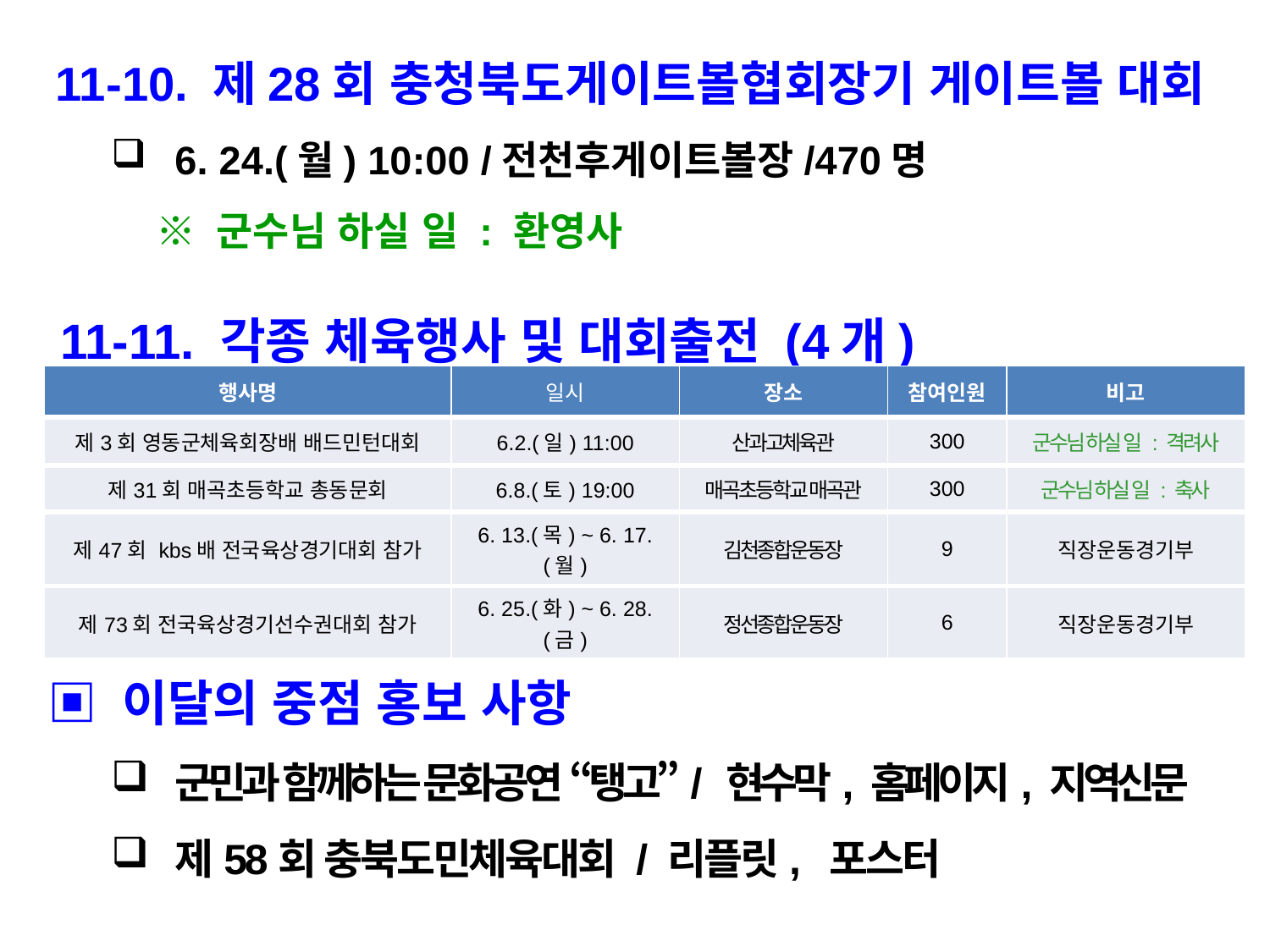

11-10. 제28회 충청북도게이트볼협회장기 게이트볼 대회
6. 24.(월) 10:00 /전천후게이트볼장/470명
    ※ 군수님 하실 일 : 환영사
11-11. 각종 체육행사 및 대회출전 (4개)

| 행사명 | 일시 | 장소 | 참여인원 | 비고 |
| --- | --- | --- | --- | --- |
| 제3회 영동군체육회장배 배드민턴대회 | 6.2.(일) 11:00 | 산과고체육관 | 300 | 군수님 하실 일 : 격려사 |
| 제31회 매곡초등학교 총동문회 | 6.8.(토) 19:00 | 매곡초등학교 매곡관 | 300 | 군수님 하실 일 : 축사 |
| 제47회 kbs배 전국육상경기대회 참가 | 6. 13.(목) ~ 6. 17.(월) | 김천종합운동장 | 9 | 직장운동경기부 |
| 제73회 전국육상경기선수권대회 참가 | 6. 25.(화) ~ 6. 28.(금) | 정선종합운동장 | 6 | 직장운동경기부 |
▣ 이달의 중점 홍보 사항
군민과 함께하는 문화공연 “탱고”/  현수막, 홈페이지, 지역신문
제58회 충북도민체육대회 / 리플릿,  포스터